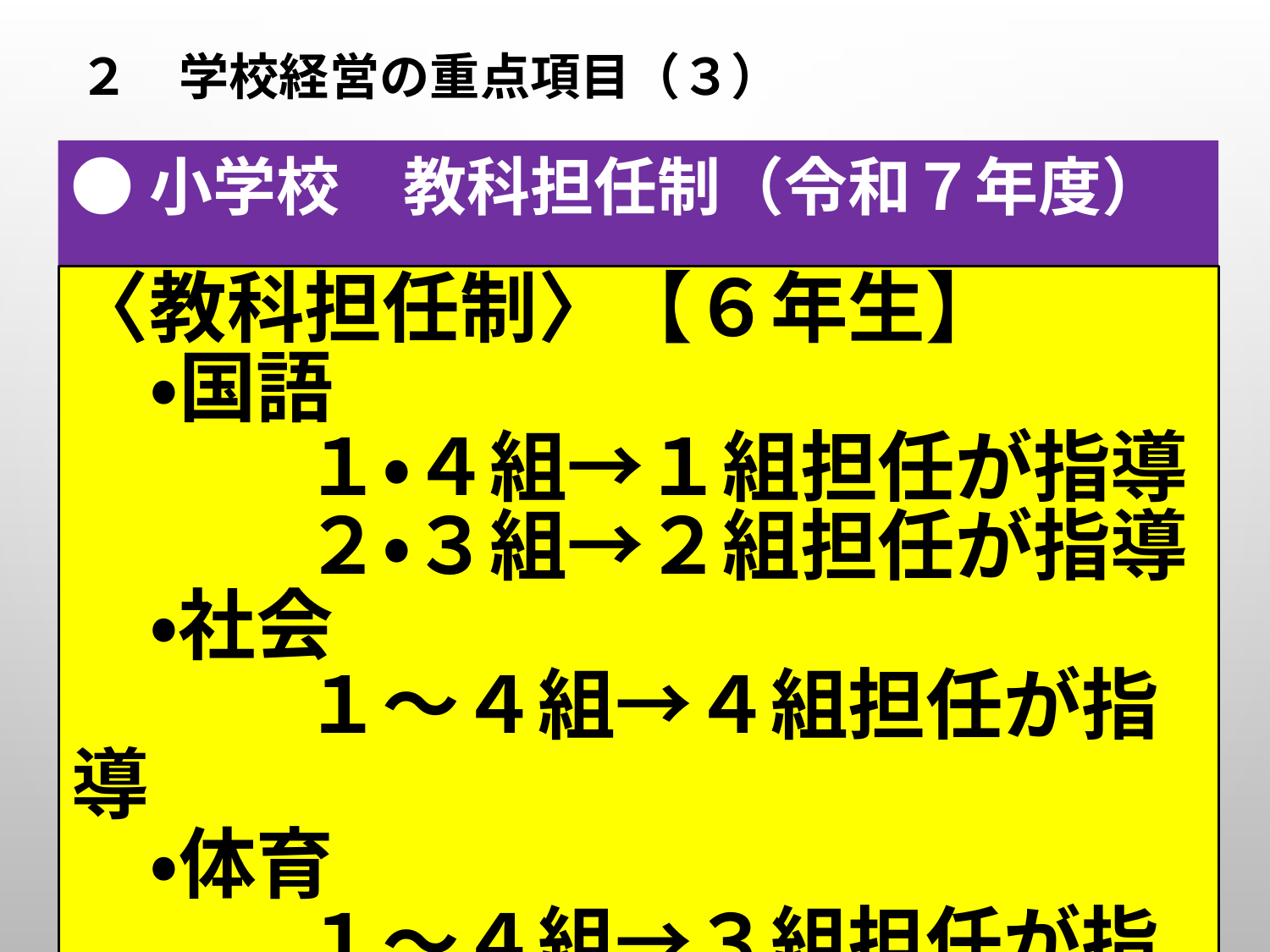

２　学校経営の重点項目（３）
●小学校　教科担任制（令和７年度）
〈教科担任制〉【６年生】
　・国語
　　　１・４組→１組担任が指導
　　　２・３組→２組担任が指導
　・社会
　　　１～４組→４組担任が指導
　・体育
　　　１～４組→３組担任が指導